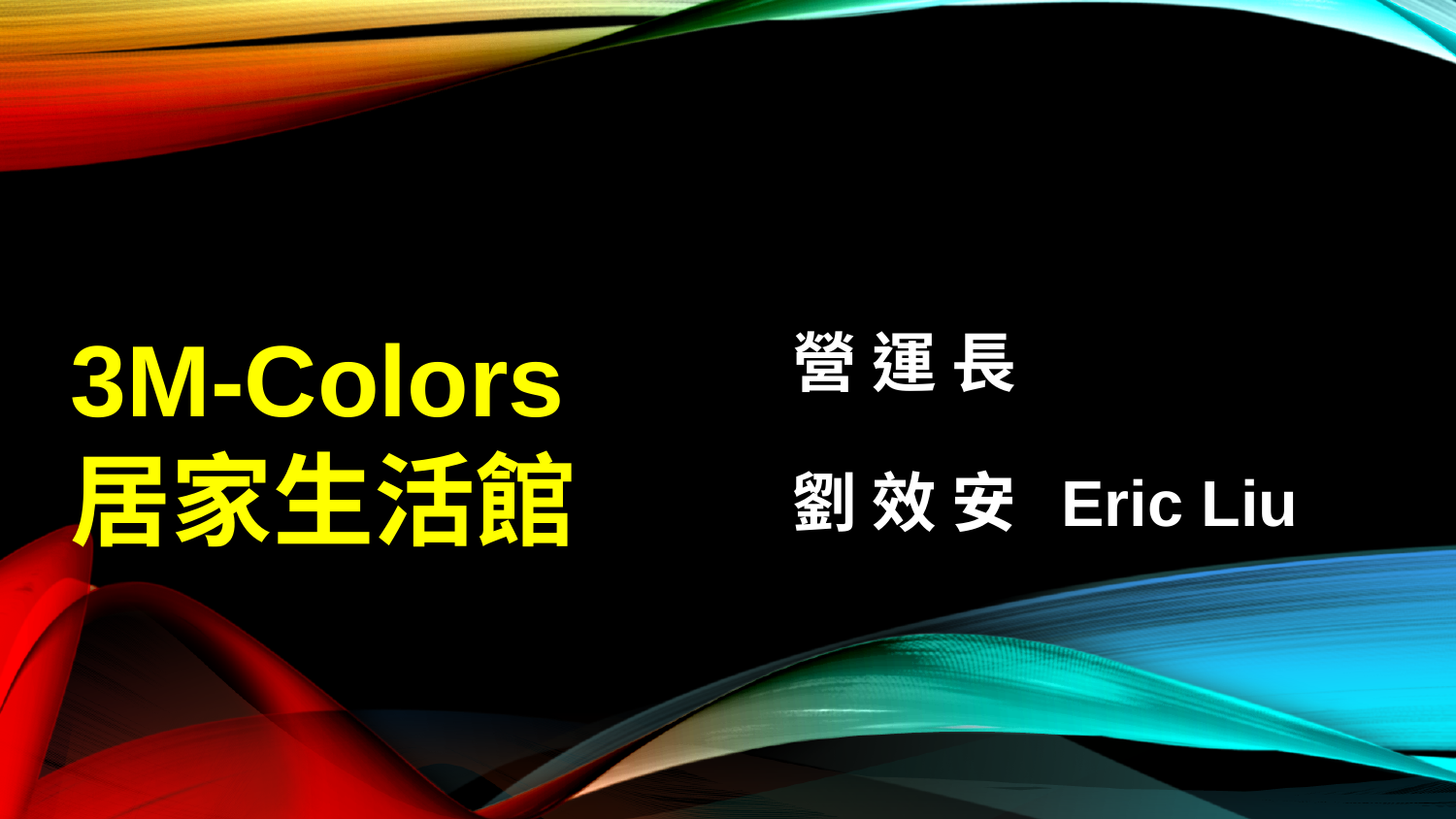

營 運 長
劉 效 安  Eric Liu
3M-Colors    居家生活館